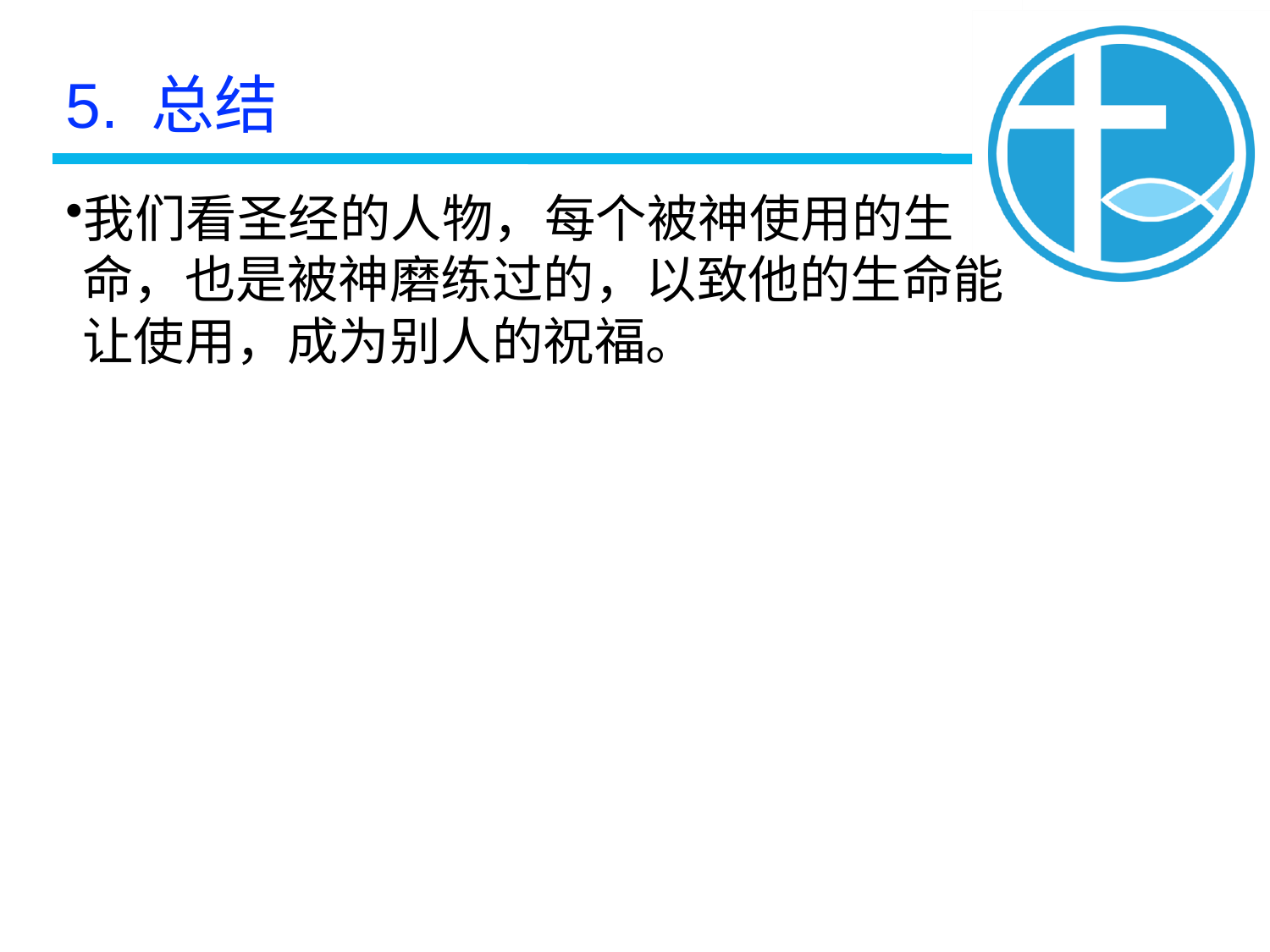

5. 总结
我们看圣经的人物，每个被神使用的生命，也是被神磨练过的，以致他的生命能让使用，成为别人的祝福。